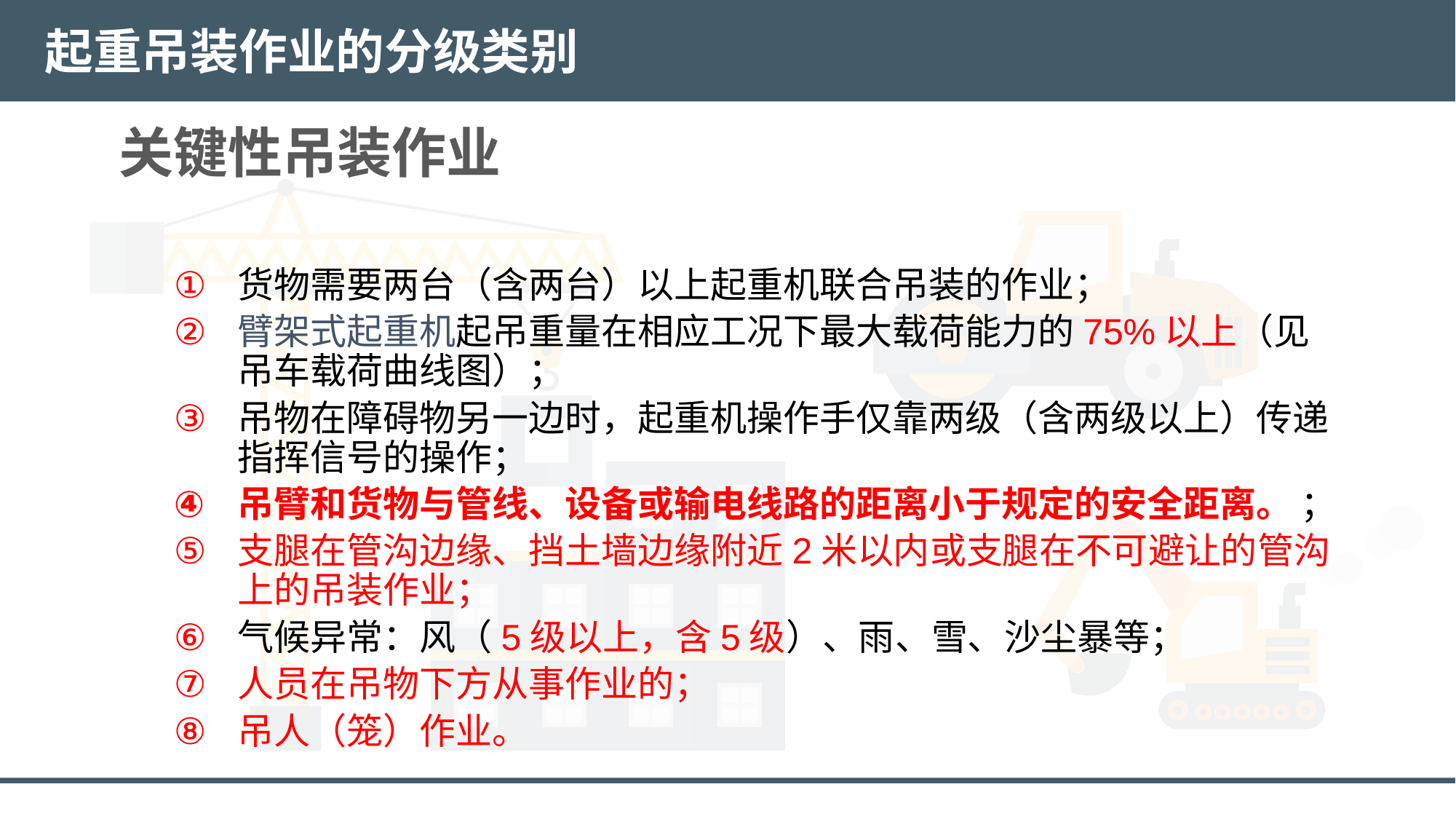

起重吊装作业的分级类别
关键性吊装作业

货物需要两台（含两台）以上起重机联合吊装的作业；
臂架式起重机起吊重量在相应工况下最大载荷能力的75%以上（见吊车载荷曲线图）；
吊物在障碍物另一边时，起重机操作手仅靠两级（含两级以上）传递指挥信号的操作；
吊臂和货物与管线、设备或输电线路的距离小于规定的安全距离。 ；
支腿在管沟边缘、挡土墙边缘附近2米以内或支腿在不可避让的管沟上的吊装作业；
气候异常：风（5级以上，含5级）、雨、雪、沙尘暴等；
人员在吊物下方从事作业的；
吊人（笼）作业。